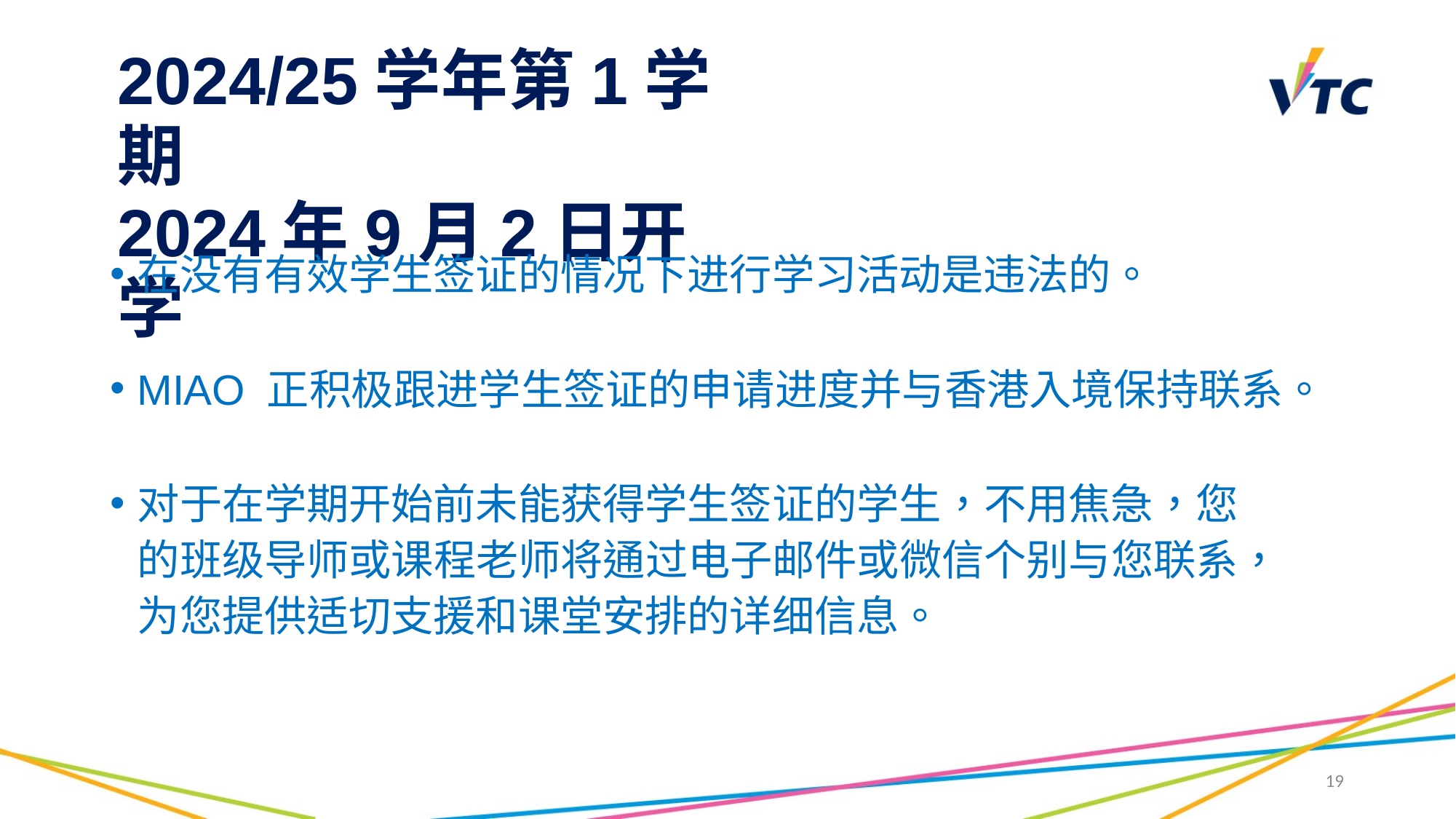

# 2024/25学年第1学期
2024年9月2日开学
在没有有效学生签证的情况下进行学习活动是违法的。

MIAO 正积极跟进学生签证的申请进度并与香港入境保持联系。

对于在学期开始前未能获得学生签证的学生，不用焦急，您 的班级导师或课程老师将通过电子邮件或微信个别与您联系， 为您提供适切支援和课堂安排的详细信息。
19